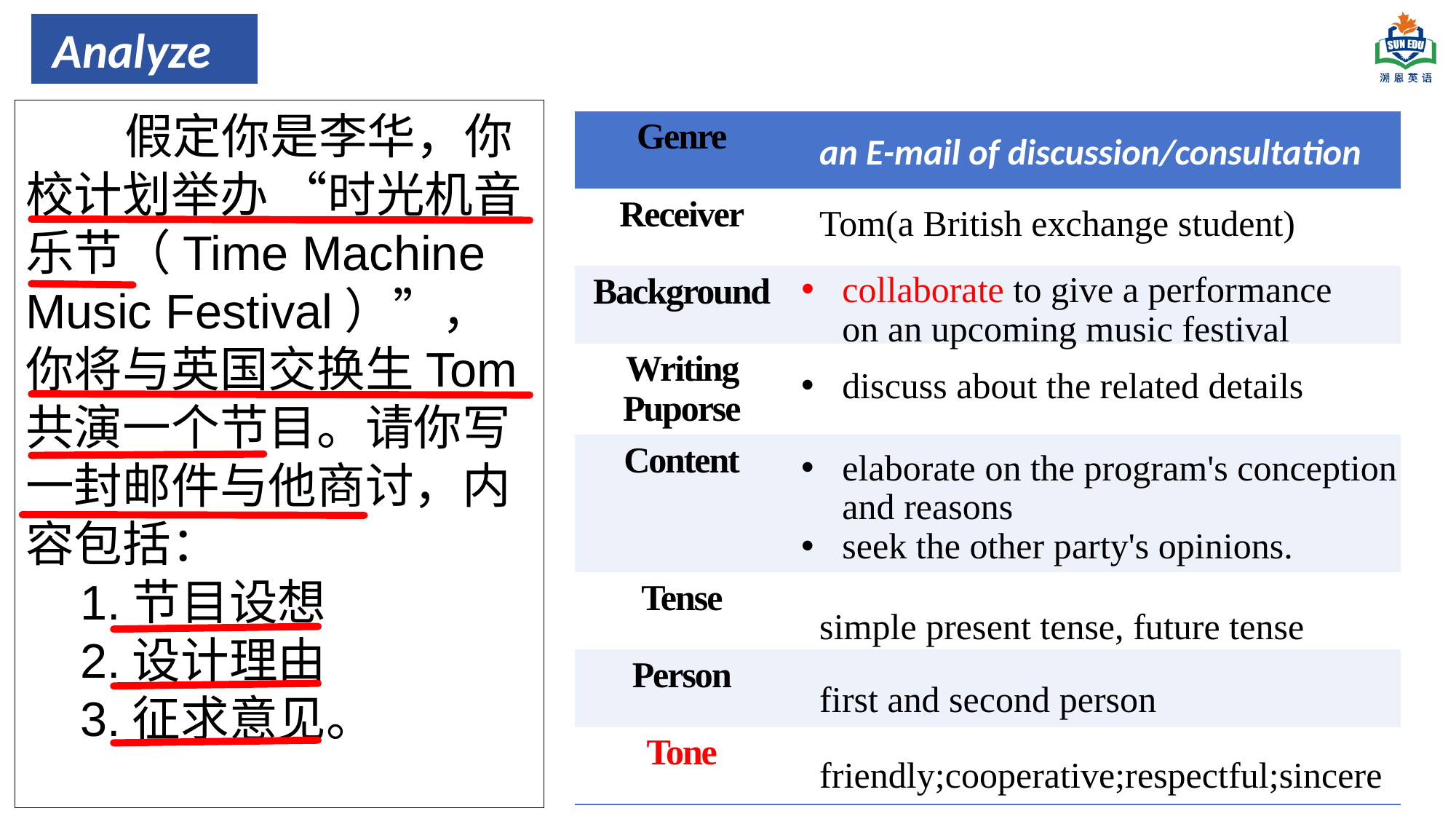

Analyze
   假定你是李华，你校计划举办 “时光机音乐节（Time Machine Music Festival）”，你将与英国交换生Tom 共演一个节目。请你写一封邮件与他商讨，内容包括：
1.节目设想
2.设计理由
3.征求意见。

| Genre |  |
| --- | --- |
| Receiver |  |
| Background |  |
| Writing Puporse |  |
| Content |  |
| Tense |  |
| Person |  |
| Tone |  |
an E-mail of discussion/consultation
Tom(a British exchange student)
collaborate to give a performance on an upcoming music festival
discuss about the related details
elaborate on the program's conception and reasons
seek the other party's opinions.
simple present tense, future tense
first and second person
friendly;cooperative;respectful;sincere